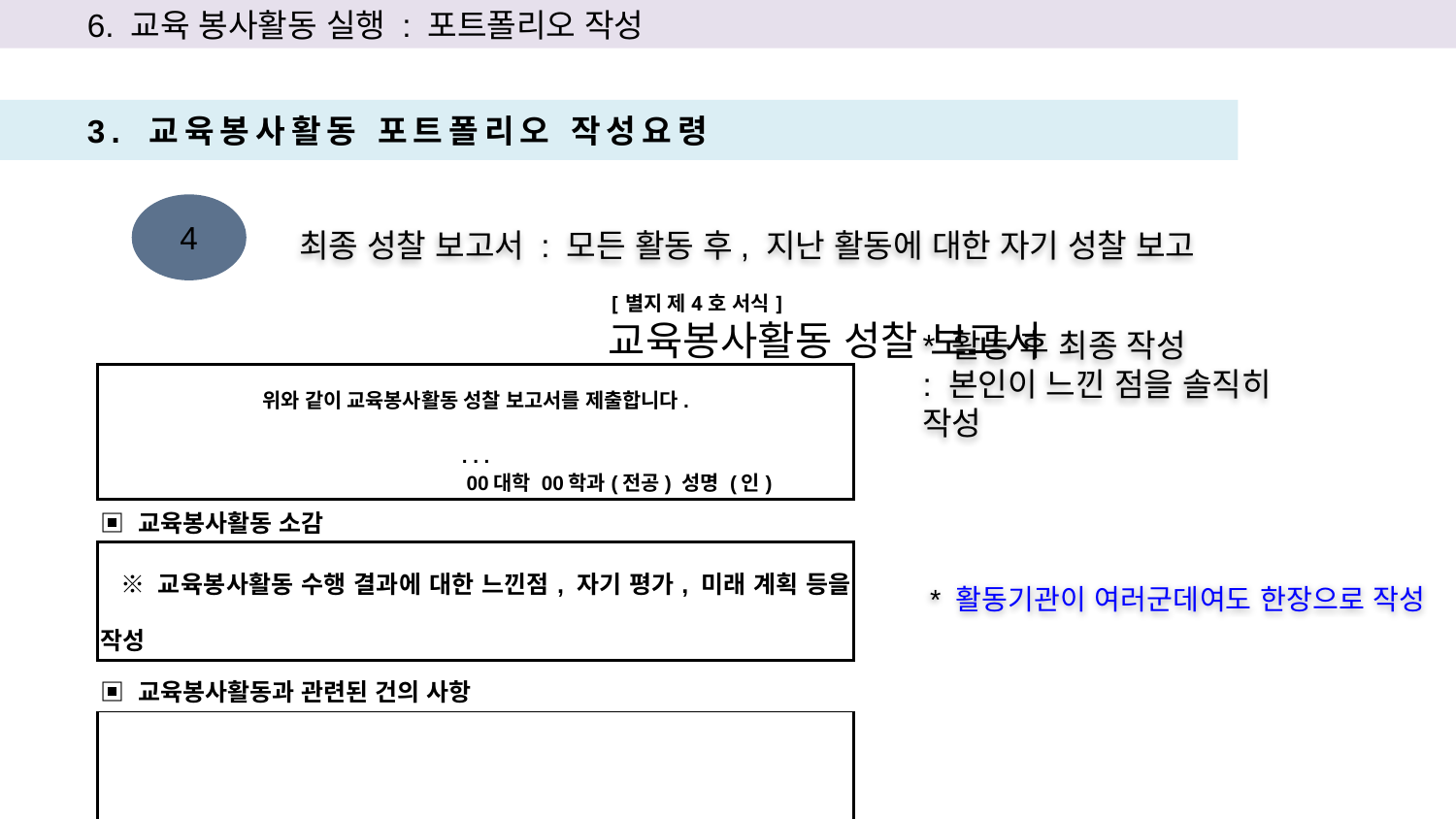

6. 교육 봉사활동 실행 : 포트폴리오 작성
3. 교육봉사활동 포트폴리오 작성요령
4
최종 성찰 보고서 : 모든 활동 후, 지난 활동에 대한 자기 성찰 보고
* 활동 후 최종 작성
: 본인이 느낀 점을 솔직히 작성
[별지 제4호 서식]
교육봉사활동 성찰 보고서

| 위와 같이 교육봉사활동 성찰 보고서를 제출합니다. . . . 00대학 00학과(전공) 성명 (인) |
| --- |
| ▣ 교육봉사활동 소감 |
| --- |
| ※ 교육봉사활동 수행 결과에 대한 느낀점, 자기 평가, 미래 계획 등을 작성 |
| ▣ 교육봉사활동과 관련된 건의 사항 |
|  |
* 활동기관이 여러군데여도 한장으로 작성